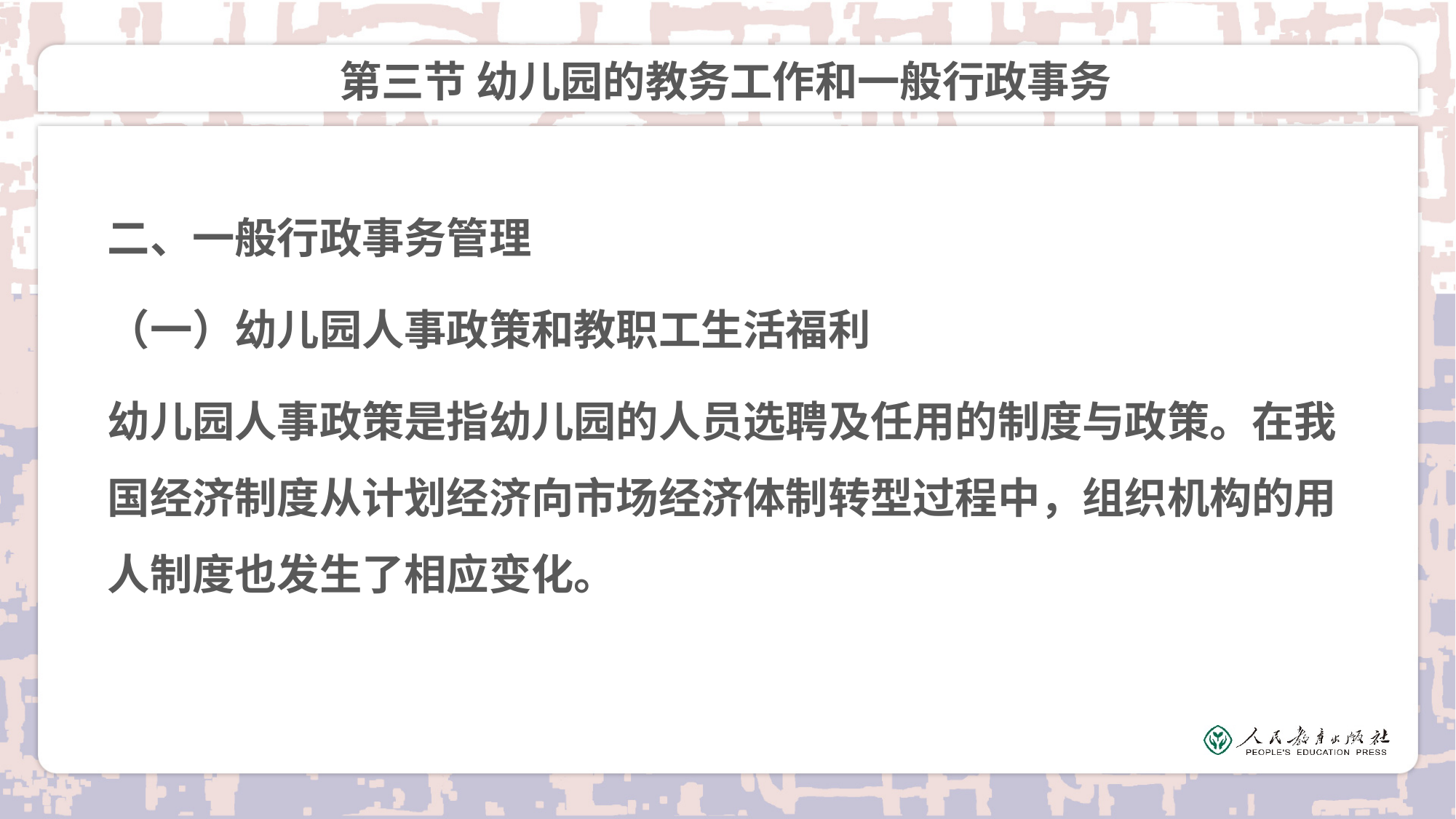

# 第三节 幼儿园的教务工作和一般行政事务
二、一般行政事务管理
（一）幼儿园人事政策和教职工生活福利
幼儿园人事政策是指幼儿园的人员选聘及任用的制度与政策。在我国经济制度从计划经济向市场经济体制转型过程中，组织机构的用人制度也发生了相应变化。